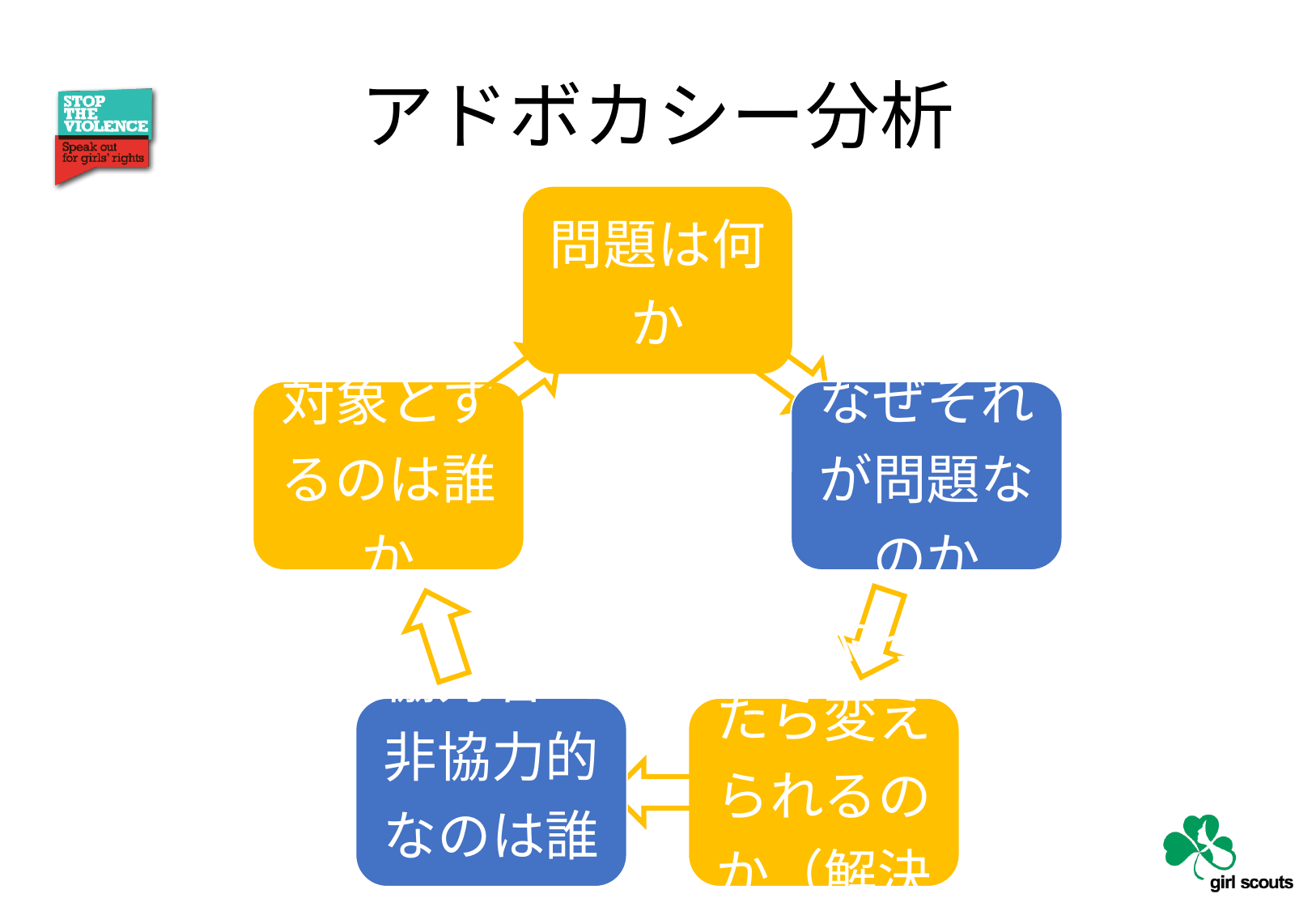

# アドボカシー分析
なぜそれが問題なのか
対象とするのは誰か
問題は何か